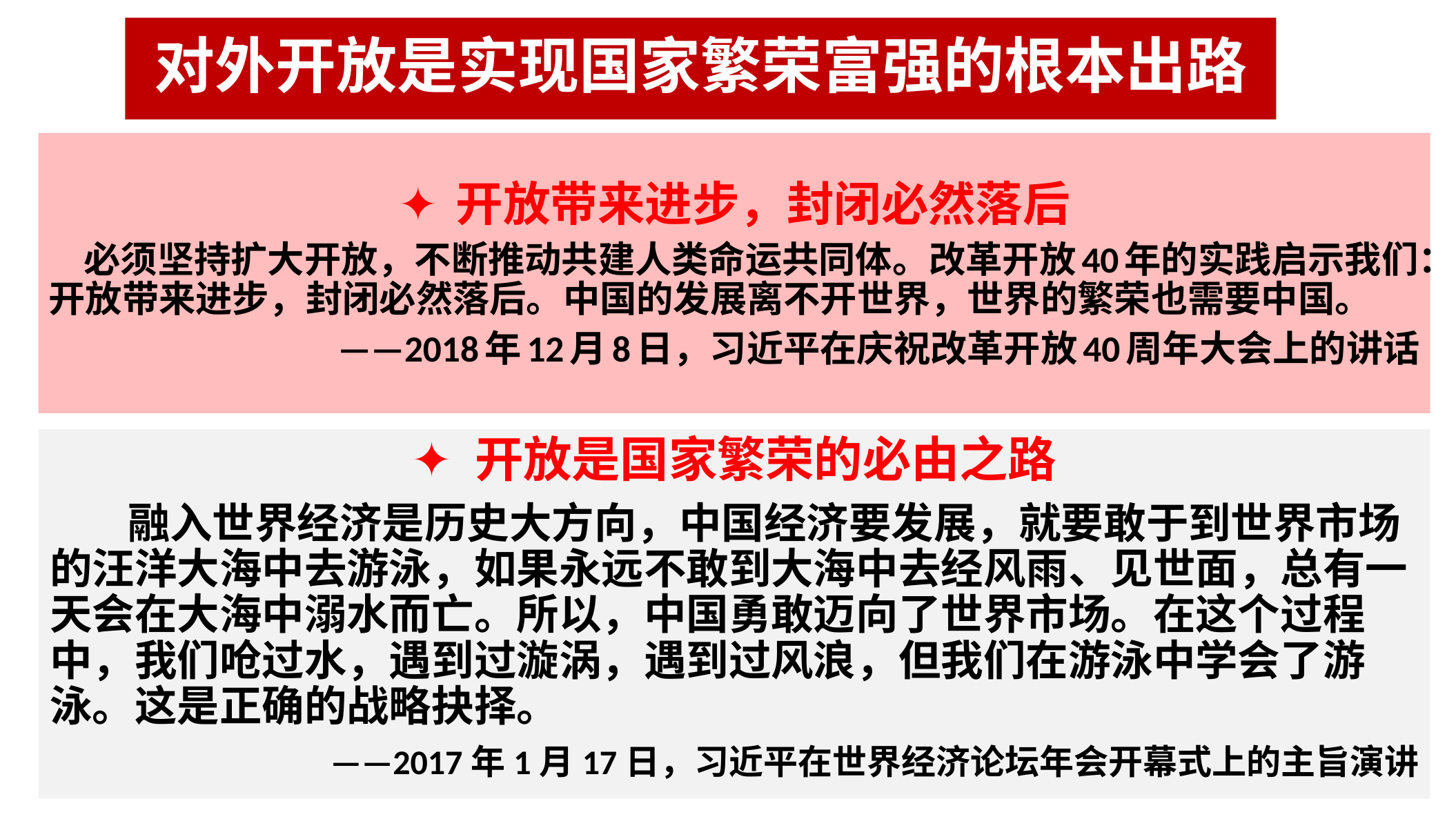

对外开放是实现国家繁荣富强的根本出路

✦ 开放带来进步，封闭必然落后
     必须坚持扩大开放，不断推动共建人类命运共同体。改革开放40年的实践启示我们：开放带来进步，封闭必然落后。中国的发展离不开世界，世界的繁荣也需要中国。
——2018年12月8日，习近平在庆祝改革开放40周年大会上的讲话

✦ 开放是国家繁荣的必由之路
       融入世界经济是历史大方向，中国经济要发展，就要敢于到世界市场的汪洋大海中去游泳，如果永远不敢到大海中去经风雨、见世面，总有一天会在大海中溺水而亡。所以，中国勇敢迈向了世界市场。在这个过程中，我们呛过水，遇到过漩涡，遇到过风浪，但我们在游泳中学会了游泳。这是正确的战略抉择。
——2017年1月17日，习近平在世界经济论坛年会开幕式上的主旨演讲